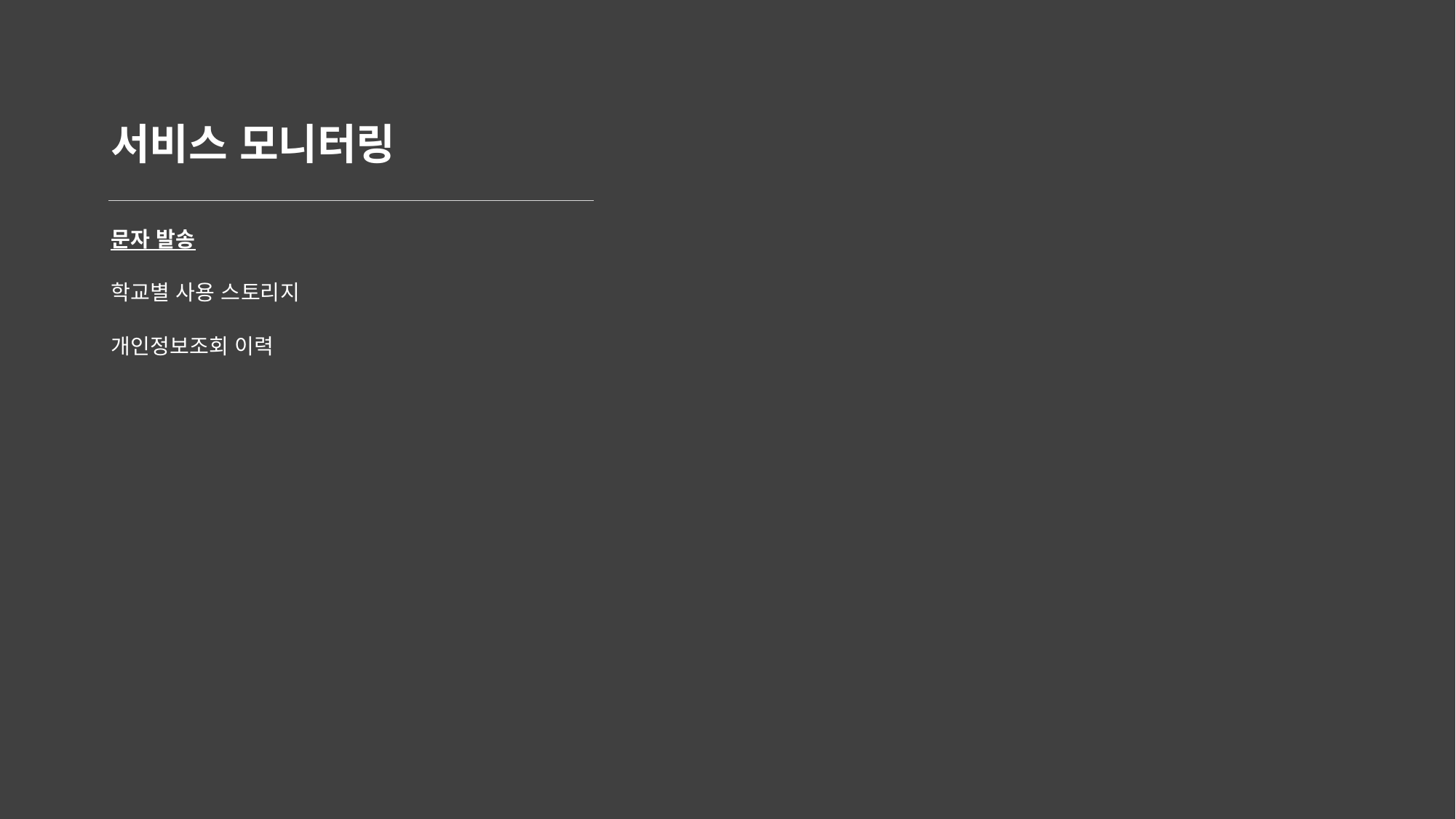

# 서비스 모니터링
문자 발송
학교별 사용 스토리지
개인정보조회 이력
로그아웃 (Common)
로그인 (교사)
로그인 (학생)